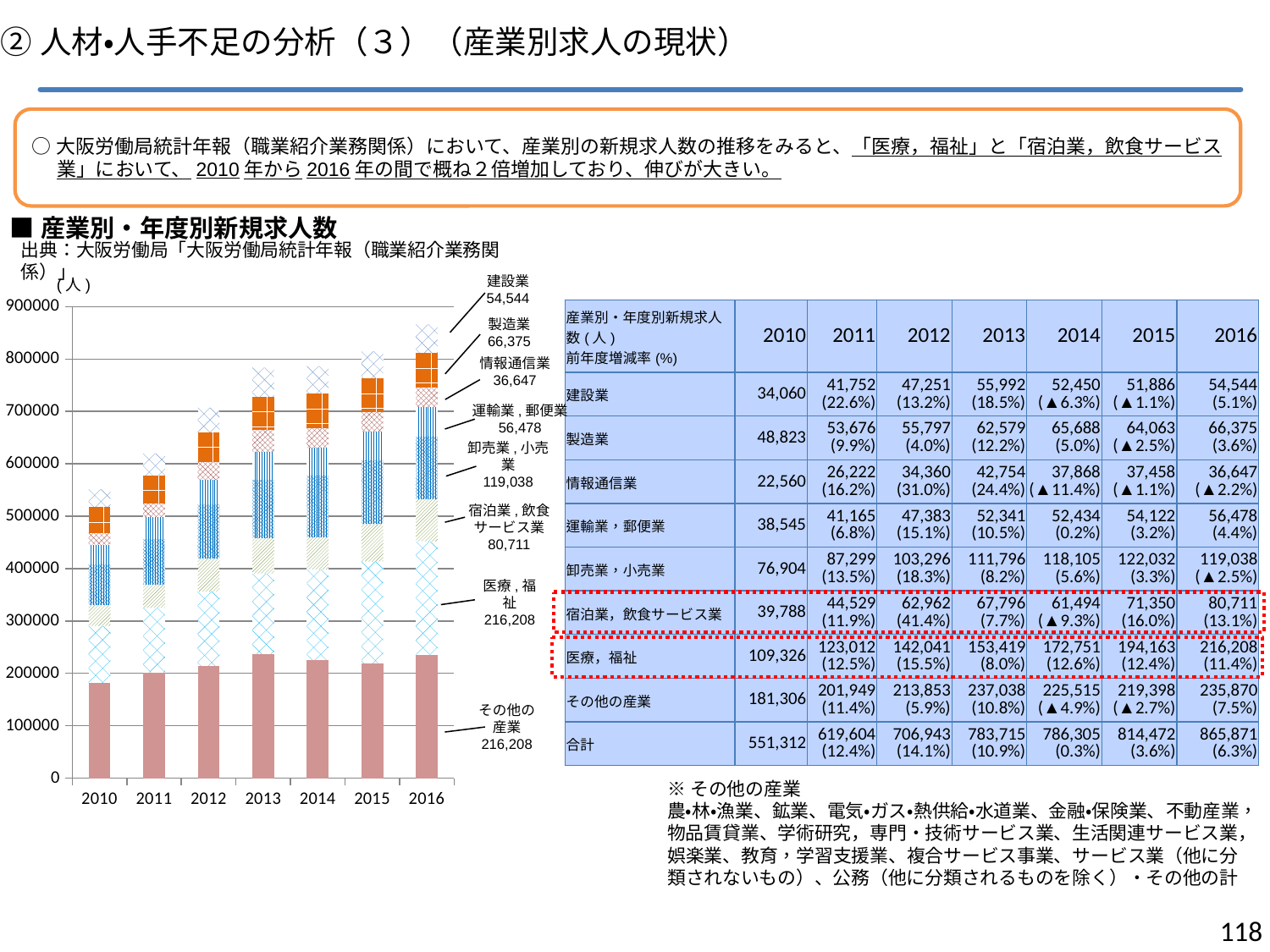

②人材・人手不足の分析（３）（産業別求人の現状）
○大阪労働局統計年報（職業紹介業務関係）において、産業別の新規求人数の推移をみると、「医療，福祉」と「宿泊業，飲食サービス業」において、2010年から2016年の間で概ね２倍増加しており、伸びが大きい。
■産業別・年度別新規求人数
出典：大阪労働局「大阪労働局統計年報（職業紹介業務関係）」
(人)
建設業
54,544

### Chart

| Category | その他の産業 | 医療，福祉 | 宿泊業，飲食サービス業 | 卸売業，小売業 | 運輸業，郵便業 | 情報通信業 | 製造業 | 建設業 |
|---|---|---|---|---|---|---|---|---|
| 2010 | 181306.0 | 109326.0 | 39788.0 | 76904.0 | 38545.0 | 22560.0 | 48823.0 | 34060.0 |
| 2011 | 201949.0 | 123012.0 | 44529.0 | 87299.0 | 41165.0 | 26222.0 | 53676.0 | 41752.0 |
| 2012 | 213853.0 | 142041.0 | 62962.0 | 103296.0 | 47383.0 | 34360.0 | 55797.0 | 47251.0 |
| 2013 | 237038.0 | 153419.0 | 67796.0 | 111796.0 | 52341.0 | 42754.0 | 62579.0 | 55992.0 |
| 2014 | 225515.0 | 172751.0 | 61494.0 | 118105.0 | 52434.0 | 37868.0 | 65688.0 | 52450.0 |
| 2015 | 219398.0 | 194163.0 | 71350.0 | 122032.0 | 54122.0 | 37458.0 | 64063.0 | 51886.0 |
| 2016 | 235870.0 | 216208.0 | 80711.0 | 119038.0 | 56478.0 | 36647.0 | 66375.0 | 54544.0 |
| 産業別・年度別新規求人数(人) 前年度増減率(%) | 2010 | 2011 | 2012 | 2013 | 2014 | 2015 | 2016 |
| --- | --- | --- | --- | --- | --- | --- | --- |
| 建設業 | 34,060 | 41,752 (22.6%) | 47,251 (13.2%) | 55,992 (18.5%) | 52,450 (▲6.3%) | 51,886 (▲1.1%) | 54,544 (5.1%) |
| 製造業 | 48,823 | 53,676 (9.9%) | 55,797 (4.0%) | 62,579 (12.2%) | 65,688 (5.0%) | 64,063 (▲2.5%) | 66,375 (3.6%) |
| 情報通信業 | 22,560 | 26,222 (16.2%) | 34,360 (31.0%) | 42,754 (24.4%) | 37,868 (▲11.4%) | 37,458 (▲1.1%) | 36,647 (▲2.2%) |
| 運輸業，郵便業 | 38,545 | 41,165 (6.8%) | 47,383 (15.1%) | 52,341 (10.5%) | 52,434 (0.2%) | 54,122 (3.2%) | 56,478 (4.4%) |
| 卸売業，小売業 | 76,904 | 87,299 (13.5%) | 103,296 (18.3%) | 111,796 (8.2%) | 118,105 (5.6%) | 122,032 (3.3%) | 119,038 (▲2.5%) |
| 宿泊業，飲食サービス業 | 39,788 | 44,529 (11.9%) | 62,962 (41.4%) | 67,796 (7.7%) | 61,494 (▲9.3%) | 71,350 (16.0%) | 80,711 (13.1%) |
| 医療，福祉 | 109,326 | 123,012 (12.5%) | 142,041 (15.5%) | 153,419 (8.0%) | 172,751 (12.6%) | 194,163 (12.4%) | 216,208 (11.4%) |
| その他の産業 | 181,306 | 201,949 (11.4%) | 213,853 (5.9%) | 237,038 (10.8%) | 225,515 (▲4.9%) | 219,398 (▲2.7%) | 235,870 (7.5%) |
| 合計 | 551,312 | 619,604 (12.4%) | 706,943 (14.1%) | 783,715 (10.9%) | 786,305 (0.3%) | 814,472 (3.6%) | 865,871 (6.3%) |
製造業
66,375
情報通信業
36,647
運輸業,郵便業
56,478
卸売業,小売業
119,038
宿泊業,飲食サービス業
80,711
医療,福祉
216,208

その他の産業
216,208

※その他の産業
農・林・漁業、鉱業、電気・ガス・熱供給・水道業、金融・保険業、不動産業，物品賃貸業、学術研究，専門・技術サービス業、生活関連サービス業，娯楽業、教育，学習支援業、複合サービス事業、サービス業（他に分類されないもの）、公務（他に分類されるものを除く）・その他の計
118